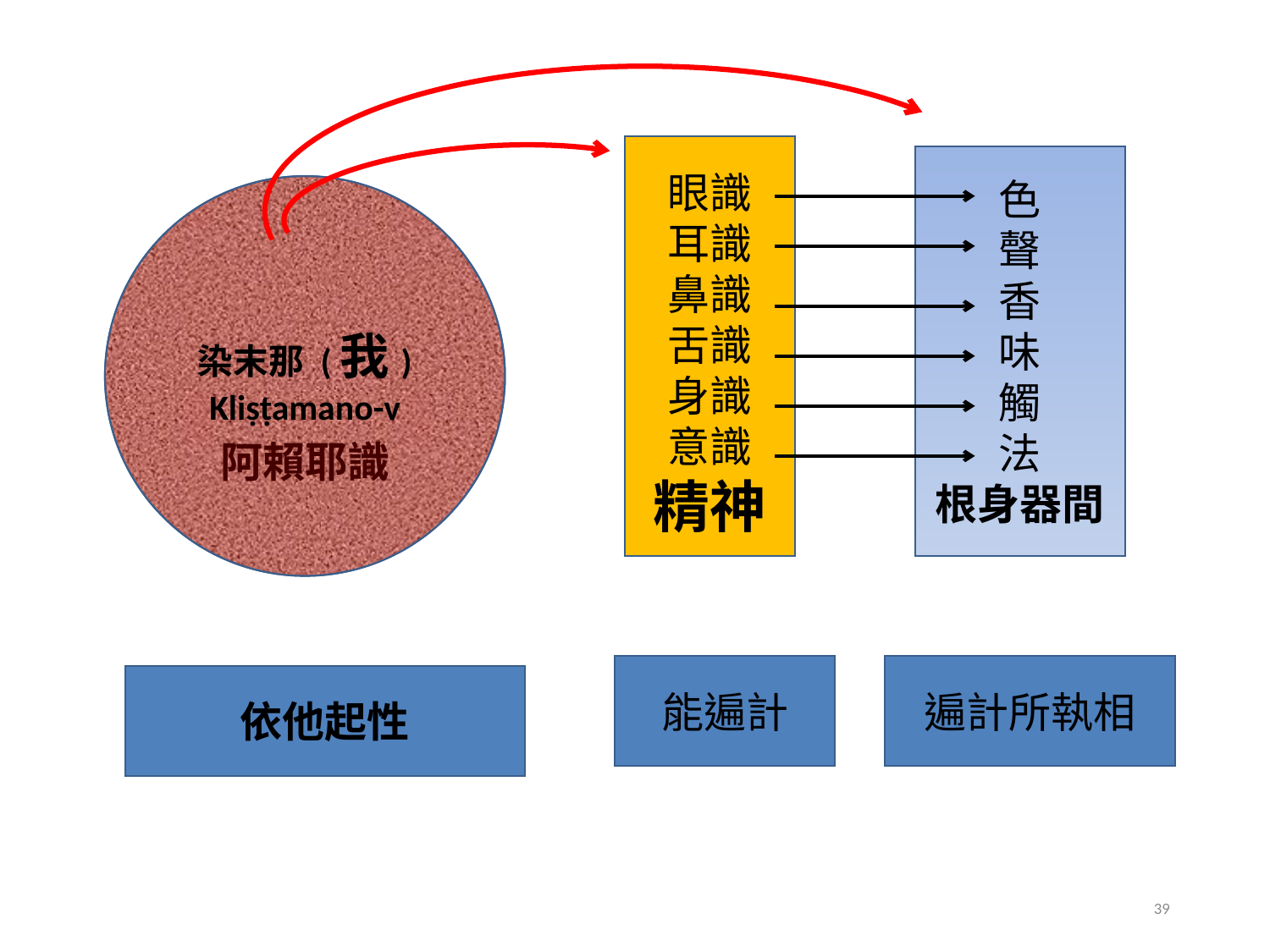

眼識
耳識
鼻識
舌識
身識
意識
精神

色
聲
香
味
觸
法
根身器間

阿賴耶識

染末那 (我) Kliṣṭamano-v
能遍計
遍計所執相
依他起性
39